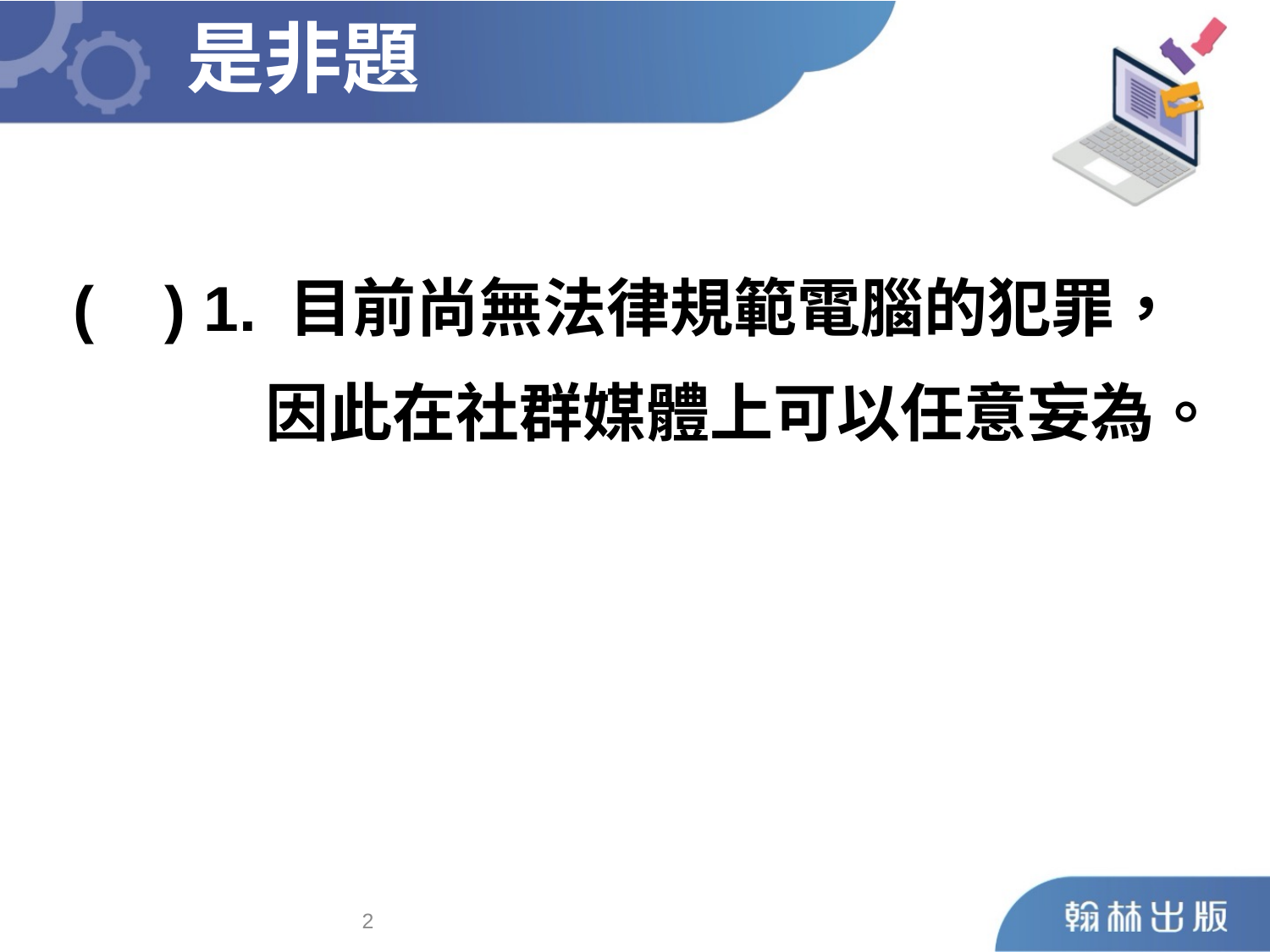

是非題
	(    ) 1. 目前尚無法律規範電腦的犯罪，
              因此在社群媒體上可以任意妄為。
2